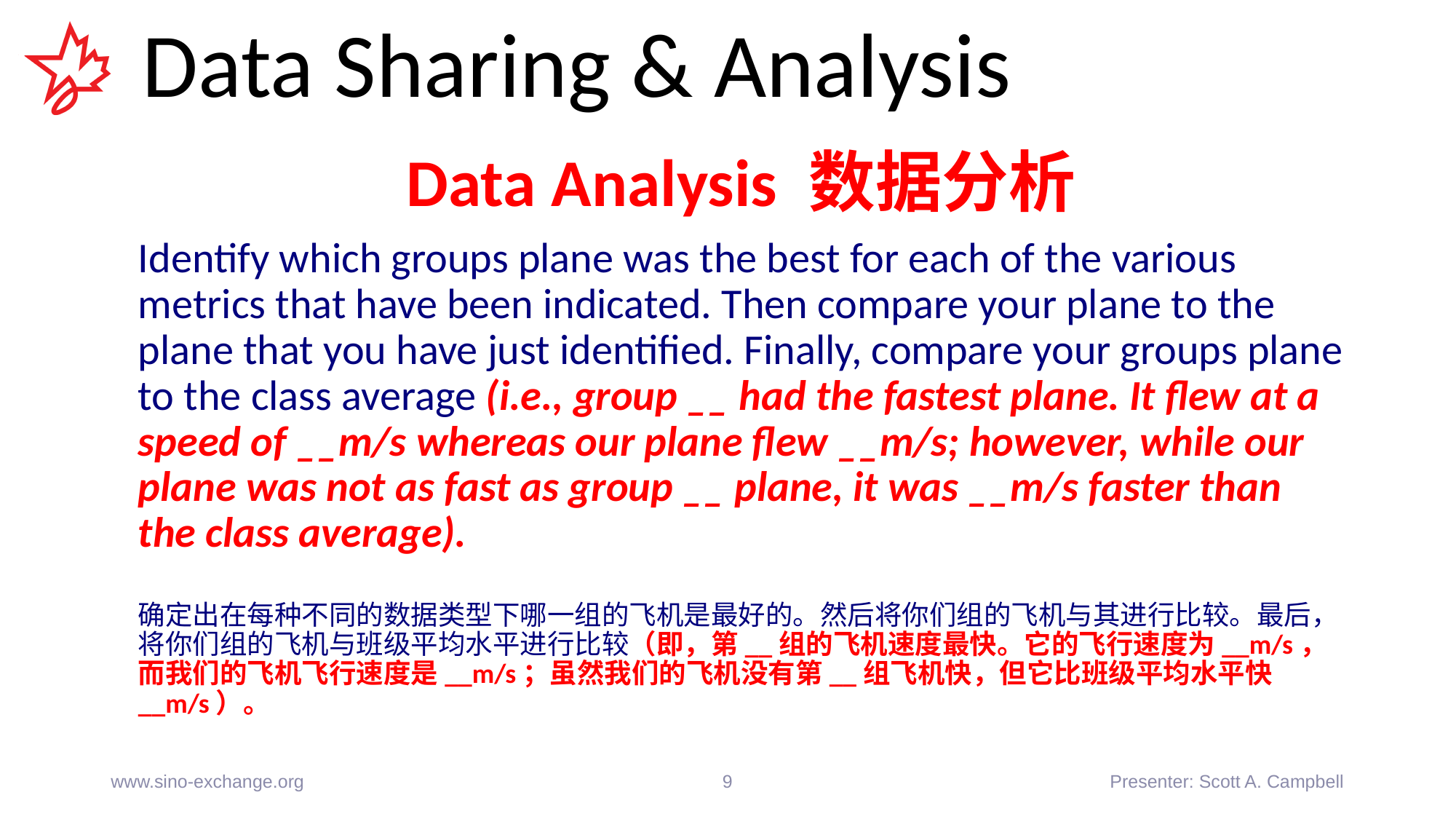

# Data Sharing & Analysis
Data Analysis 数据分析
Identify which groups plane was the best for each of the various metrics that have been indicated. Then compare your plane to the plane that you have just identified. Finally, compare your groups plane to the class average (i.e., group __ had the fastest plane. It flew at a speed of __m/s whereas our plane flew __m/s; however, while our plane was not as fast as group __ plane, it was __m/s faster than the class average).
确定出在每种不同的数据类型下哪一组的飞机是最好的。然后将你们组的飞机与其进行比较。最后，将你们组的飞机与班级平均水平进行比较（即，第__组的飞机速度最快。它的飞行速度为__m/s，而我们的飞机飞行速度是__m/s；虽然我们的飞机没有第__组飞机快，但它比班级平均水平快__m/s）。

www.sino-exchange.org
9
Presenter: Scott A. Campbell